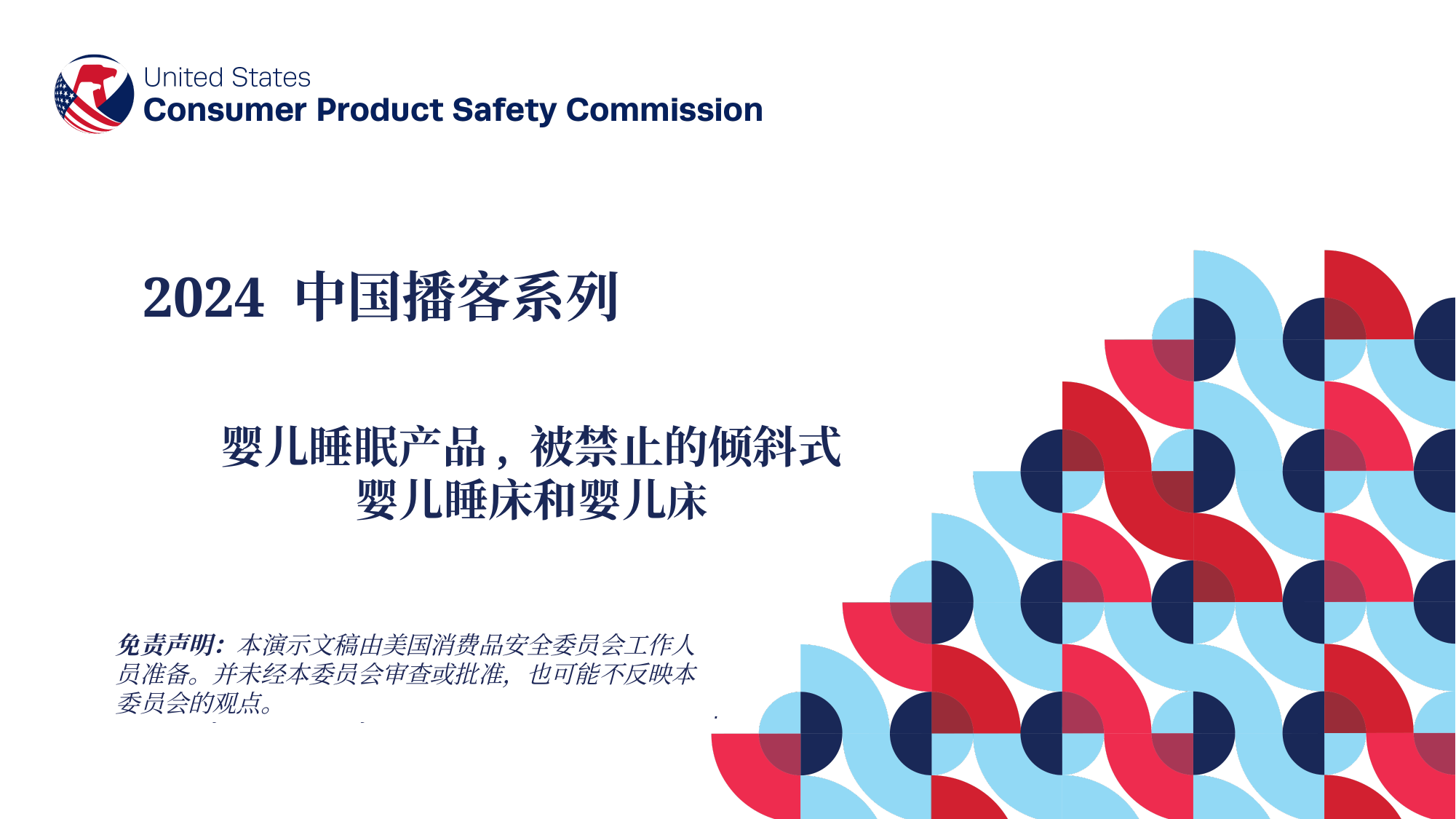

2024 中国播客系列
婴儿睡眠产品, 被禁止的倾斜式
婴儿睡床和婴儿床

免责声明：本演示文稿由美国消费品安全委员会工作人员准备。并未经本委员会审查或批准，也可能不反映本委员会的观点。